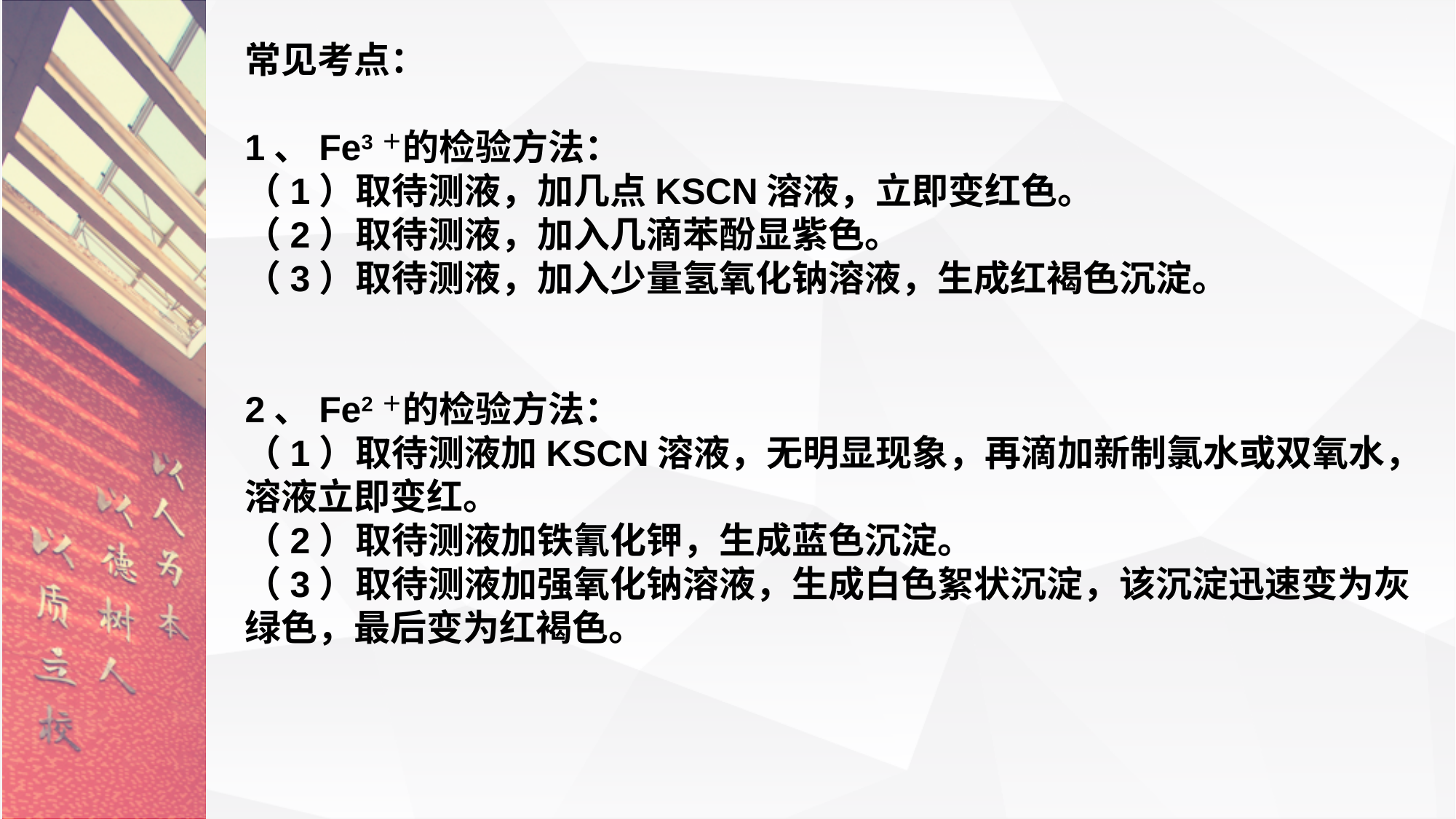

常见考点：

1、Fe3＋的检验方法：
（1）取待测液，加几点KSCN溶液，立即变红色。
（2）取待测液，加入几滴苯酚显紫色。
（3）取待测液，加入少量氢氧化钠溶液，生成红褐色沉淀。

2、Fe2＋的检验方法：
（1）取待测液加KSCN溶液，无明显现象，再滴加新制氯水或双氧水，溶液立即变红。
（2）取待测液加铁氰化钾，生成蓝色沉淀。
（3）取待测液加强氧化钠溶液，生成白色絮状沉淀，该沉淀迅速变为灰绿色，最后变为红褐色。